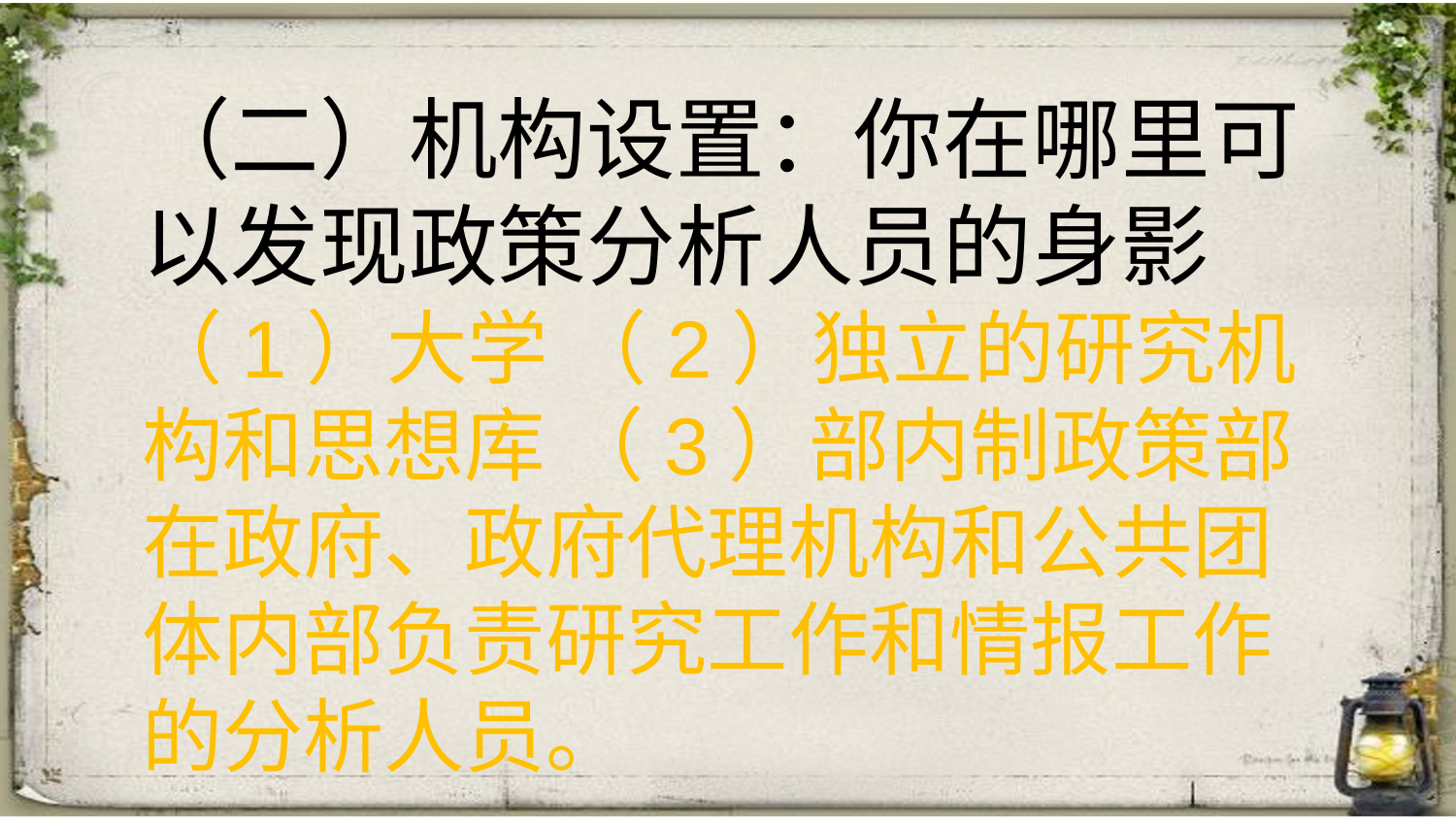

（二）机构设置：你在哪里可以发现政策分析人员的身影
（1）大学 （2）独立的研究机构和思想库 （3）部内制政策部在政府、政府代理机构和公共团体内部负责研究工作和情报工作的分析人员。